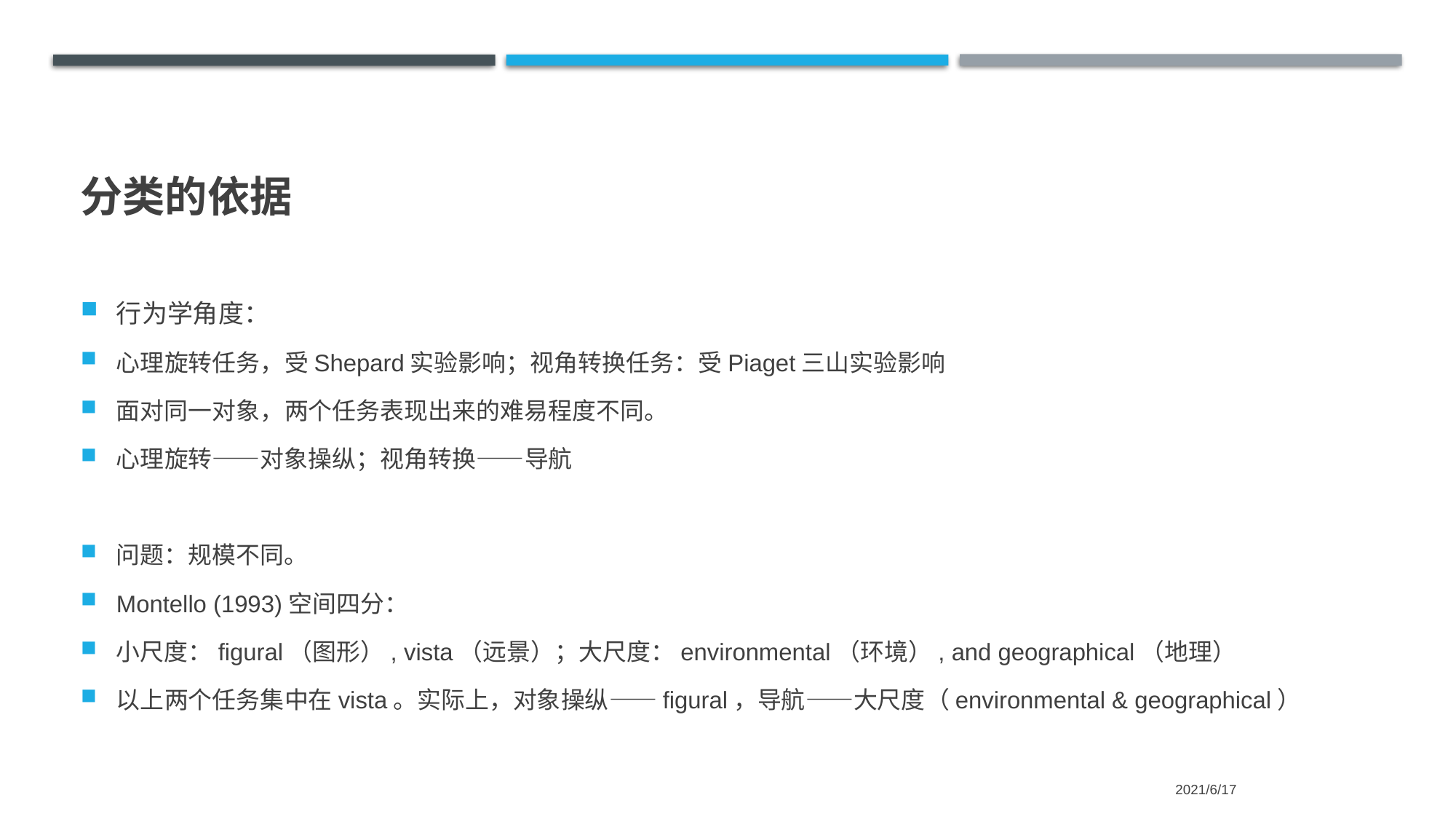

# 分类的依据
行为学角度：
心理旋转任务，受Shepard实验影响；视角转换任务：受Piaget三山实验影响
面对同一对象，两个任务表现出来的难易程度不同。
心理旋转——对象操纵；视角转换——导航

问题：规模不同。
Montello (1993)空间四分：
小尺度：figural（图形）, vista（远景）；大尺度：environmental（环境）, and geographical（地理）
以上两个任务集中在vista。实际上，对象操纵——figural，导航——大尺度（environmental & geographical）

2021/6/17